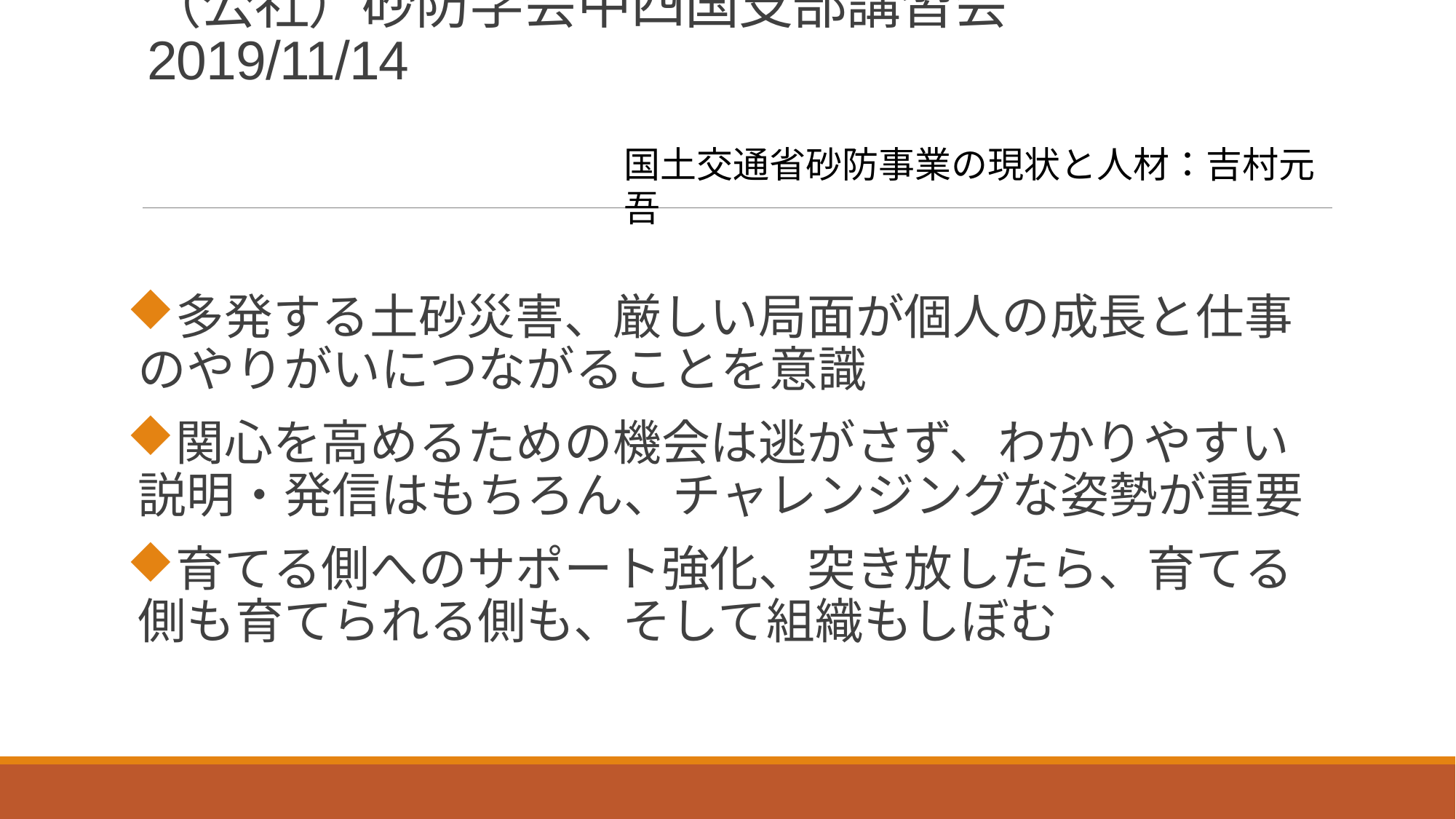

# （公社）砂防学会中四国支部講習会　2019/11/14
国土交通省砂防事業の現状と人材：吉村元吾

多発する土砂災害、厳しい局面が個人の成長と仕事のやりがいにつながることを意識
関心を高めるための機会は逃がさず、わかりやすい説明・発信はもちろん、チャレンジングな姿勢が重要
育てる側へのサポート強化、突き放したら、育てる側も育てられる側も、そして組織もしぼむ